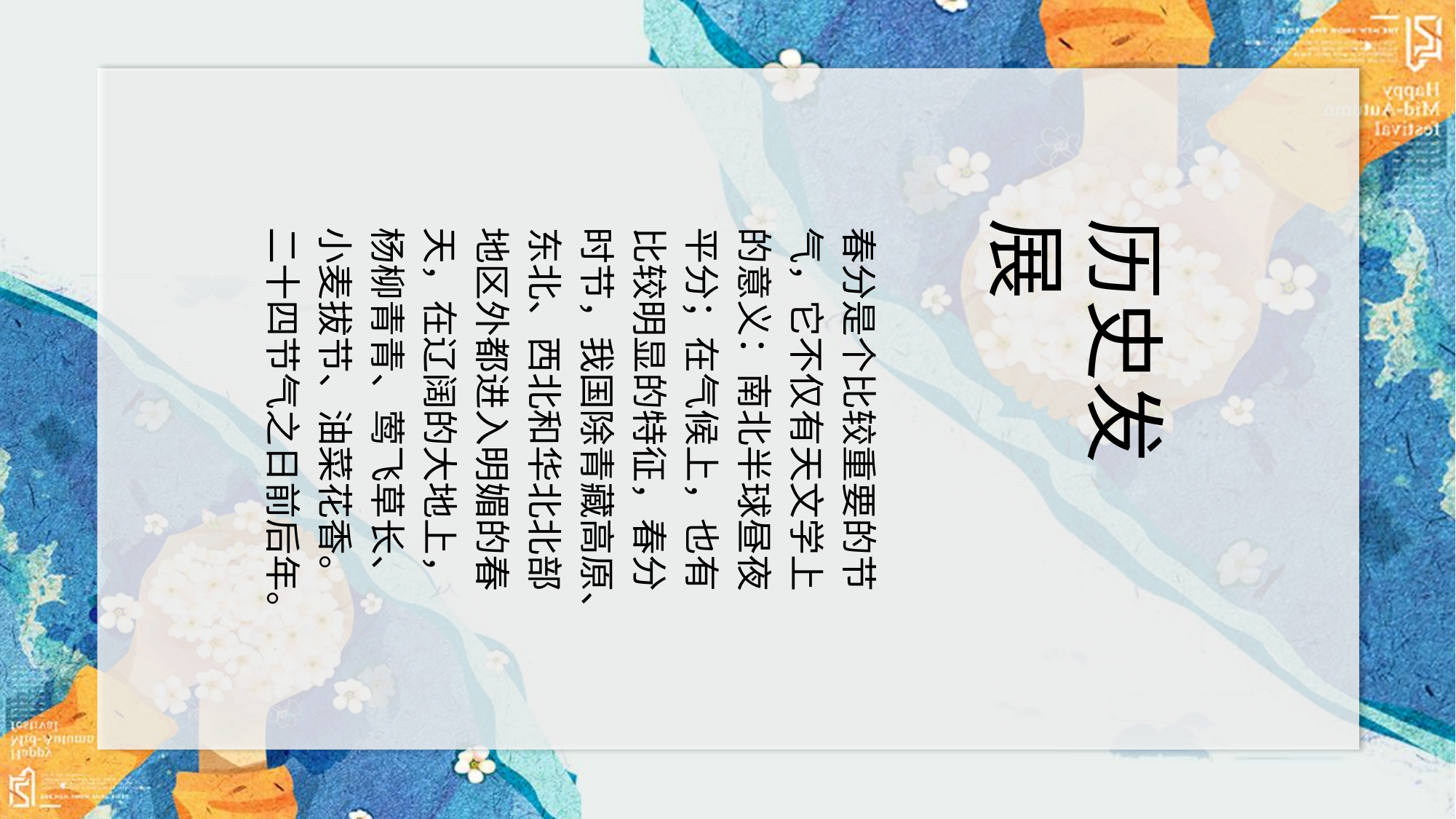

历史发展
春分是个比较重要的节气，它不仅有天文学上的意义：南北半球昼夜平分；在气候上，也有比较明显的特征，春分时节，我国除青藏高原、东北、西北和华北北部地区外都进入明媚的春天，在辽阔的大地上，杨柳青青、莺飞草长、小麦拔节、油菜花香。二十四节气之日前后年。